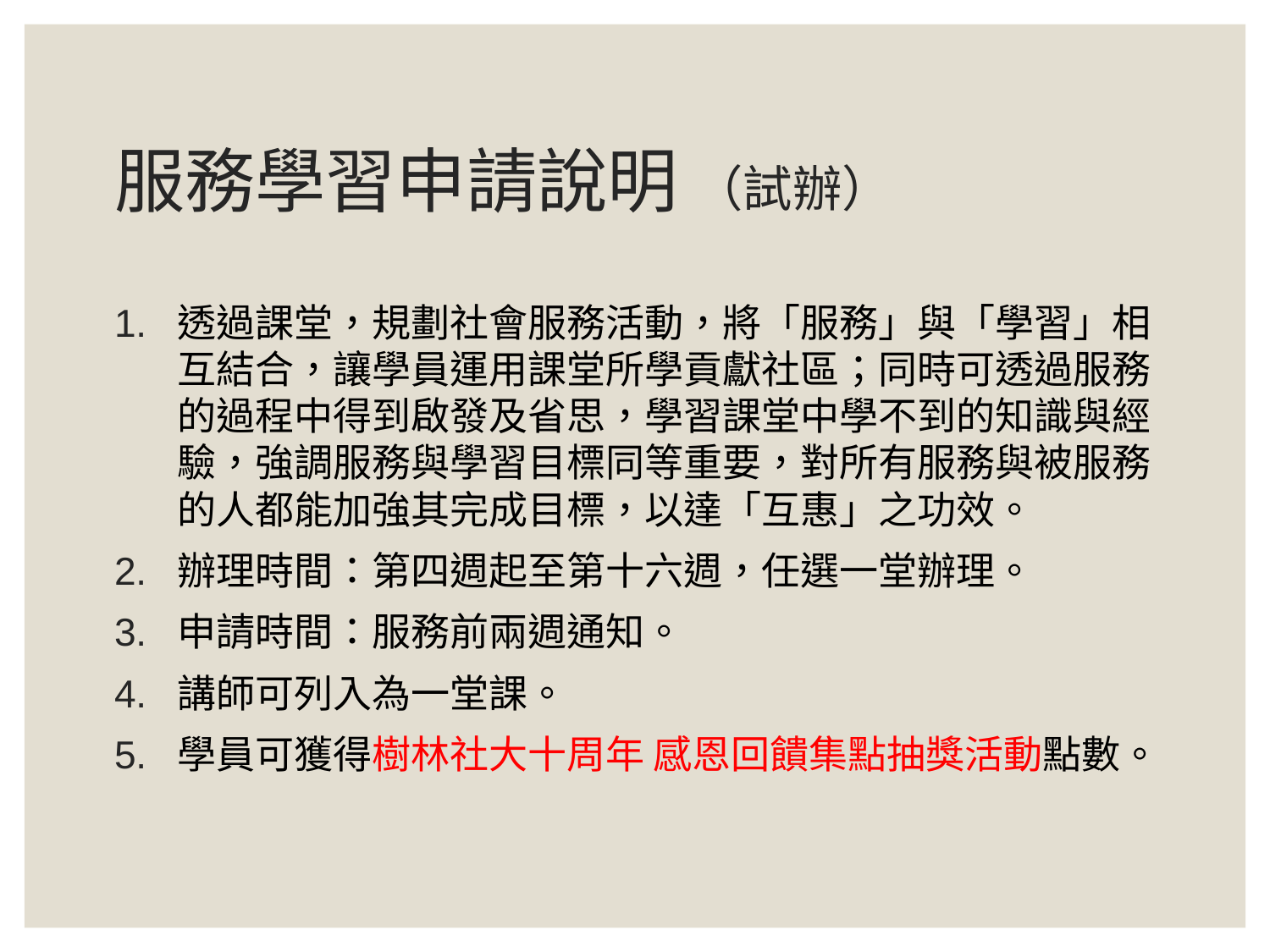

# 服務學習申請說明 （試辦）
透過課堂，規劃社會服務活動，將「服務」與「學習」相互結合，讓學員運用課堂所學貢獻社區；同時可透過服務的過程中得到啟發及省思，學習課堂中學不到的知識與經驗，強調服務與學習目標同等重要，對所有服務與被服務的人都能加強其完成目標，以達「互惠」之功效。
辦理時間：第四週起至第十六週，任選一堂辦理。
申請時間：服務前兩週通知。
講師可列入為一堂課。
學員可獲得樹林社大十周年 感恩回饋集點抽獎活動點數。